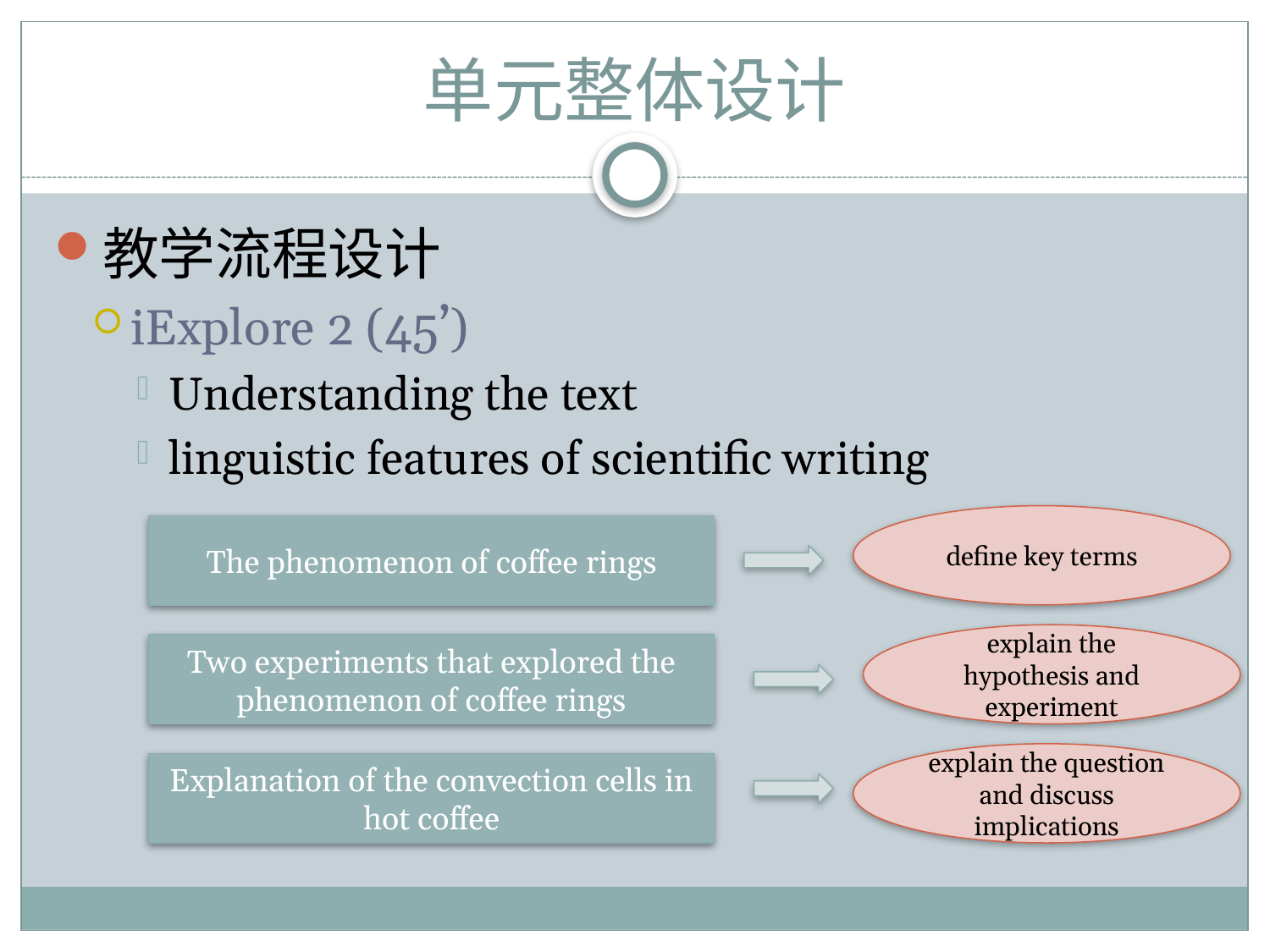

# 单元整体设计
教学流程设计
iExplore 2 (45’)
Understanding the text
linguistic features of scientific writing
define key terms
The phenomenon of coffee rings

explain the hypothesis and experiment
Two experiments that explored the phenomenon of coffee rings

explain the question and discuss implications
Explanation of the convection cells in hot coffee